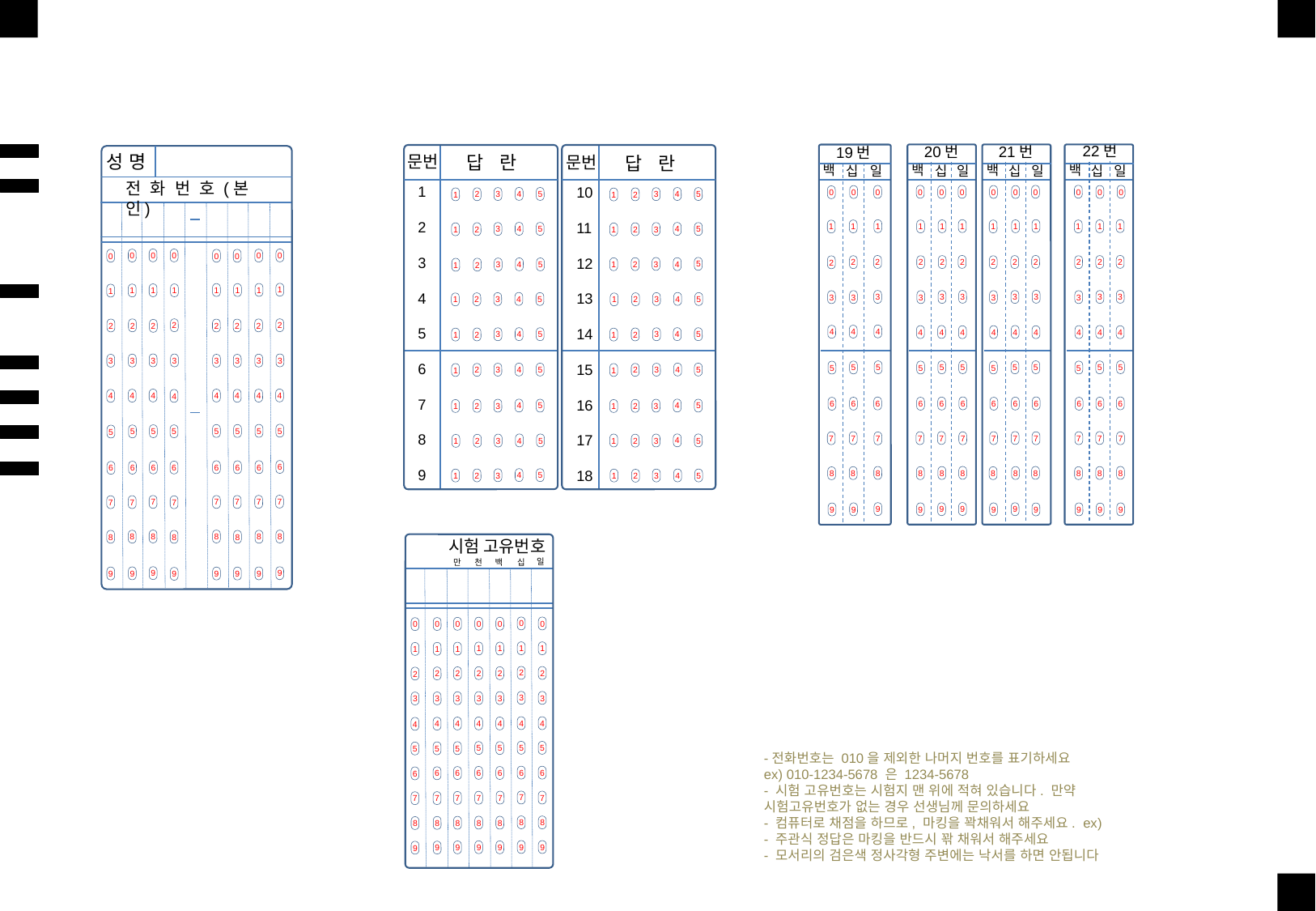

22번
20번
21번
19번

백
일
십

백
일
십

백
일
십
성 명
문번

답   란

문번
답   란

백
일
십
전  화  번  호 (본 인)
1

2

3

4

5

6

7

8

9

10

11

12

13

14

15

16

17

18

0
0
0
0
0
0
0
0
0
0
0
0
4
5
3
2
1
4
5
3
2
1
1
1
1
1
1
1
1
1
1
1
1
1
4
5
3
2
1
4
5
3
2
1
0
0
0
0
0
0
0
0
2
2
2
2
2
2
2
2
2
2
2
2
5
3
2
4
1
4
5
3
2
1
1
1
1
1
1
1
1
1

3
3
3
3
3
3
3
3
3
3
3
3
4
5
3
2
1
4
5
3
2
1
2
2
2
2
2
2
2
2
4
4
4
4
4
4
4
4
4
4
4
4
4
5
3
2
1
4
5
3
2
1
3
3
3
3
3
3
3
3

5
5
5
5
5
5
5
5
5
5
5
5
4
5
3
2
1
4
5
3
2
1
4
4
4
4
4
4
4
4

6
6
6
6
6
6
6
6
6
6
6
6
4
5
3
2
1
4
5
3
2
1
5
5
5
5
5
5
5
5

7
7
7
7
7
7
7
7
7
7
7
7
4
5
3
1
2
4
5
3
2
1
6
6
6
6
6
6
6
6

8
8
8
8
8
8
8
8
8
8
8
8
4
5
3
2
1
4
5
3
1
2
7
7
7
7
7
7
7
7
9
9
9
9
9
9
9
9
9
9
9
9
8
시험 고유번호
8
8
8
8
8
8
8

일
만
천
십
백
9
9
9
9
9
9
9
9
0
0
0
0
0
0
0
1
1
1
1
1
1
1
2
2
2
2
2
2
2
3
3
3
3
3
3
3
4
4
4
4
4
4
4
5
5
5
5
5
5
5
-전화번호는 010을 제외한 나머지 번호를 표기하세요
ex) 010-1234-5678 은 1234-5678
- 시험 고유번호는 시험지 맨 위에 적혀 있습니다. 만약 시험고유번호가 없는 경우 선생님께 문의하세요
- 컴퓨터로 채점을 하므로, 마킹을 꽉채워서 해주세요.  ex)
- 주관식 정답은 마킹을 반드시 꽊 채워서 해주세요
- 모서리의 검은색 정사각형 주변에는 낙서를 하면 안됩니다

6
6
6
6
6
6
6
7
7
7
7
7
7
7
8
8
8
8
8
8
8
9
9
9
9
9
9
9